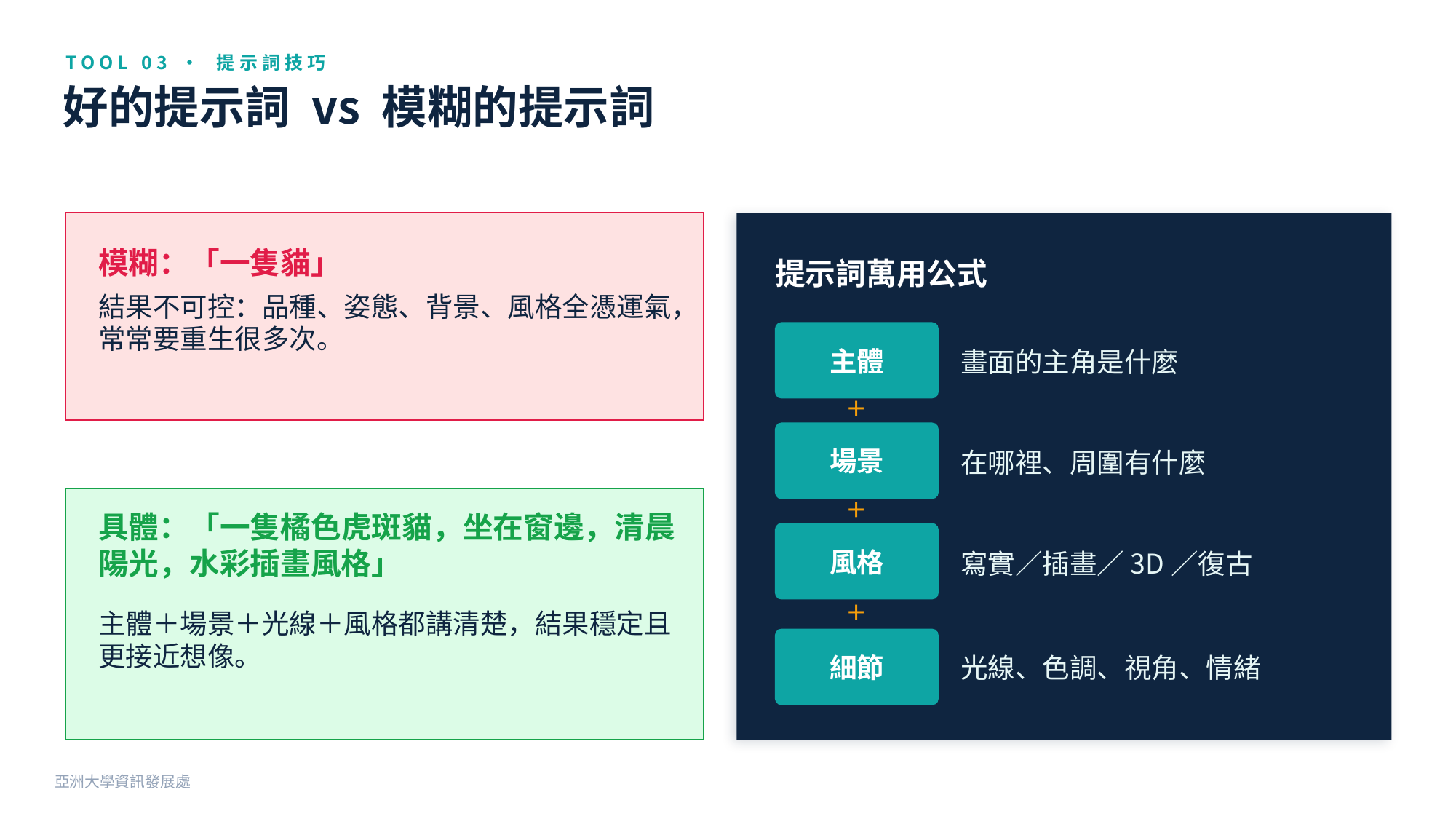

TOOL 03 · 提示詞技巧
好的提示詞 vs 模糊的提示詞

模糊：「一隻貓」
提示詞萬用公式
結果不可控：品種、姿態、背景、風格全憑運氣，常常要重生很多次。

主體
畫面的主角是什麼
＋

場景
在哪裡、周圍有什麼

＋
具體：「一隻橘色虎斑貓，坐在窗邊，清晨陽光，水彩插畫風格」

風格
寫實／插畫／3D／復古
＋
主體＋場景＋光線＋風格都講清楚，結果穩定且更接近想像。

細節
光線、色調、視角、情緒
亞洲大學資訊發展處